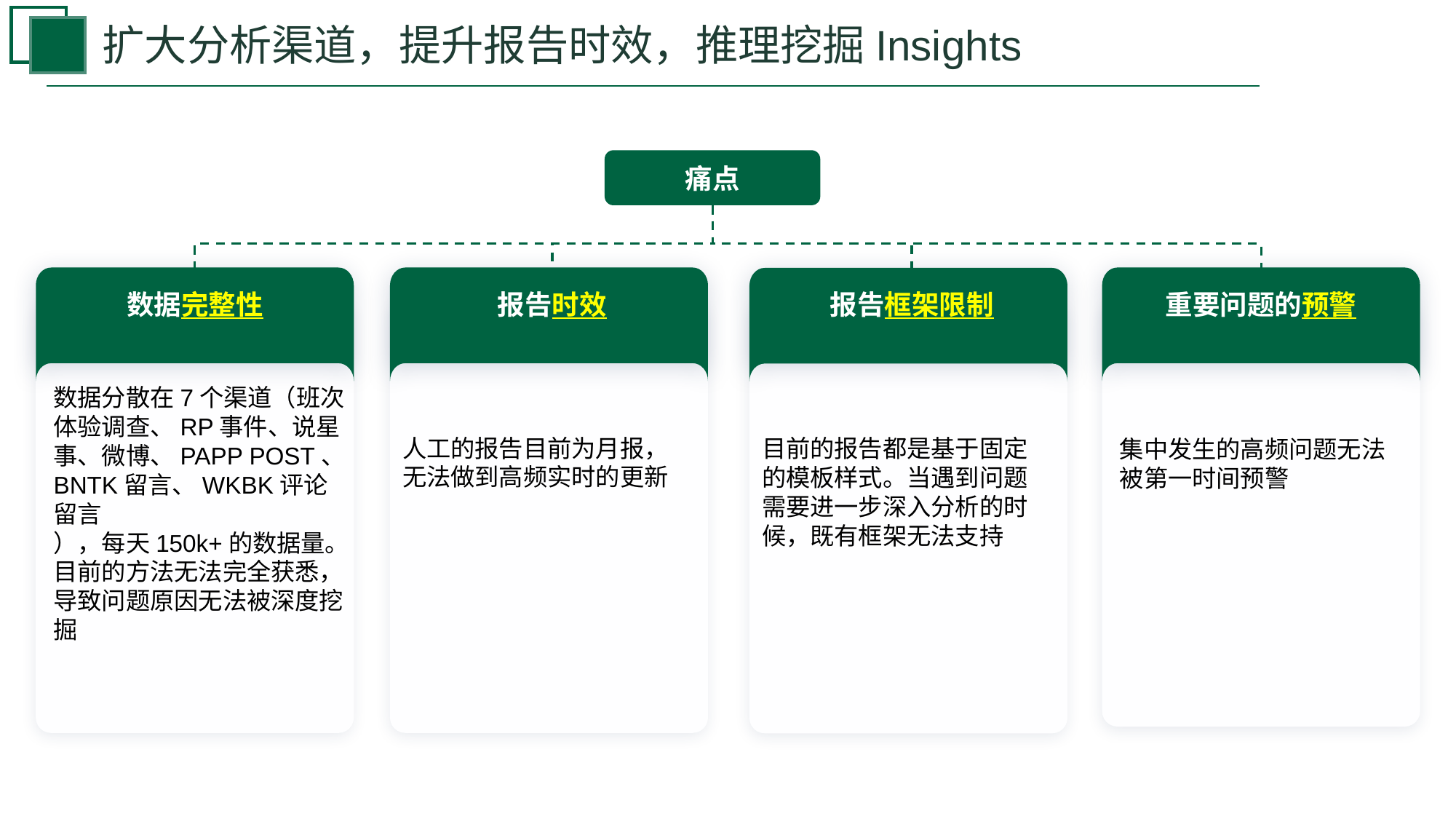

扩大分析渠道，提升报告时效，推理挖掘Insights

AI
痛点

数据完整性
报告时效
报告框架限制
重要问题的预警

数据分散在7个渠道（班次体验调查、RP事件、说星事、微博、PAPP POST、BNTK留言、WKBK评论留言
），每天150k+的数据量。目前的方法无法完全获悉，导致问题原因无法被深度挖掘
人工的报告目前为月报，无法做到高频实时的更新
目前的报告都是基于固定的模板样式。当遇到问题需要进一步深入分析的时候，既有框架无法支持
集中发生的高频问题无法被第一时间预警